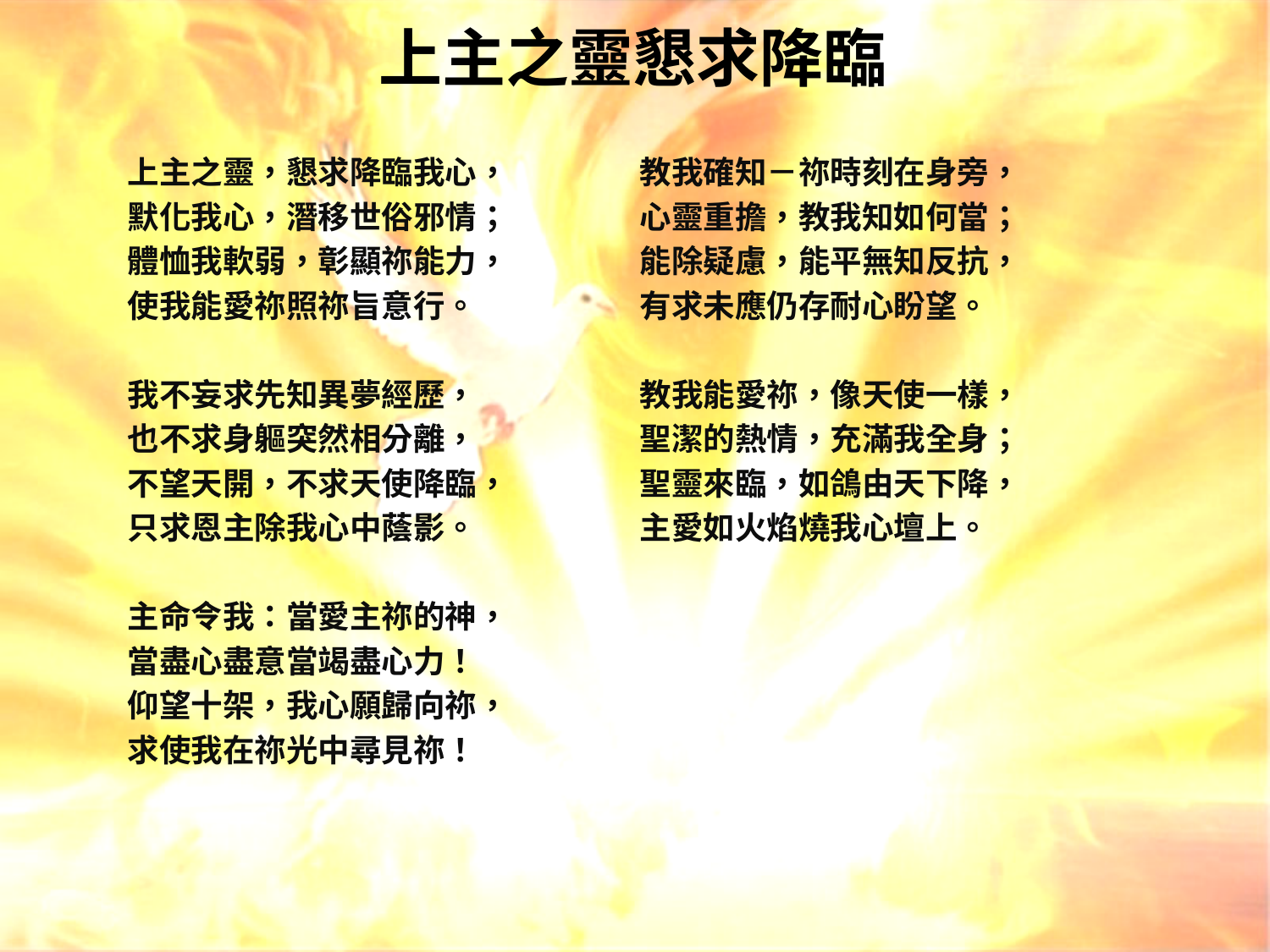

# 上主之靈懇求降臨
上主之靈，懇求降臨我心，
默化我心，潛移世俗邪情；
體恤我軟弱，彰顯祢能力，
使我能愛祢照祢旨意行。

我不妄求先知異夢經歷，
也不求身軀突然相分離，
不望天開，不求天使降臨，
只求恩主除我心中蔭影。

主命令我：當愛主祢的神，
當盡心盡意當竭盡心力！
仰望十架，我心願歸向祢，
求使我在祢光中尋見祢！
教我確知－祢時刻在身旁，
心靈重擔，教我知如何當；
能除疑慮，能平無知反抗，
有求未應仍存耐心盼望。

教我能愛祢，像天使一樣，
聖潔的熱情，充滿我全身；
聖靈來臨，如鴿由天下降，
主愛如火焰燒我心壇上。